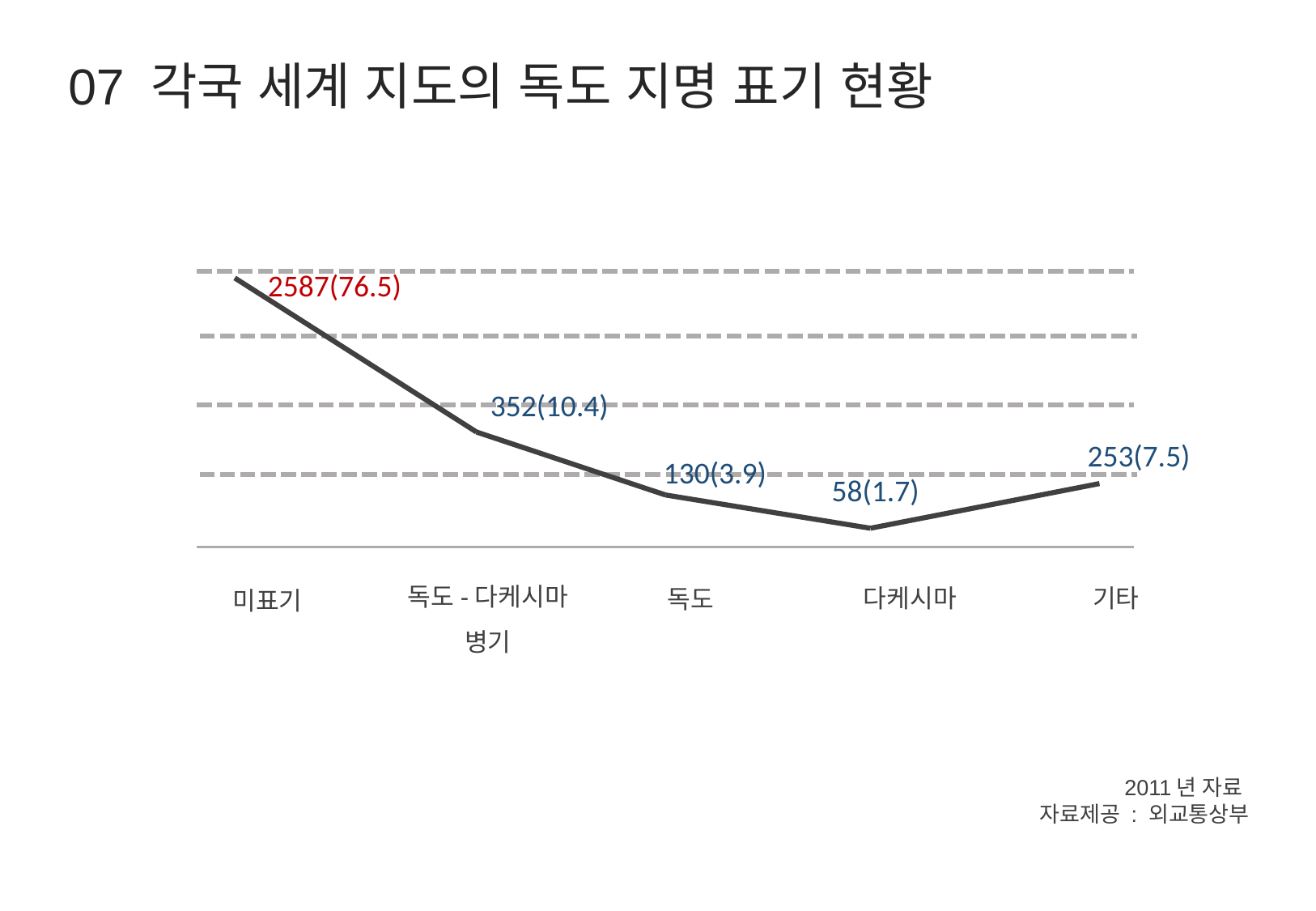

07 각국 세계 지도의 독도 지명 표기 현황
2587(76.5)
352(10.4)
253(7.5)
130(3.9)
58(1.7)
독도-다케시마
병기
기타
다케시마
독도
미표기
2011년 자료
자료제공 : 외교통상부